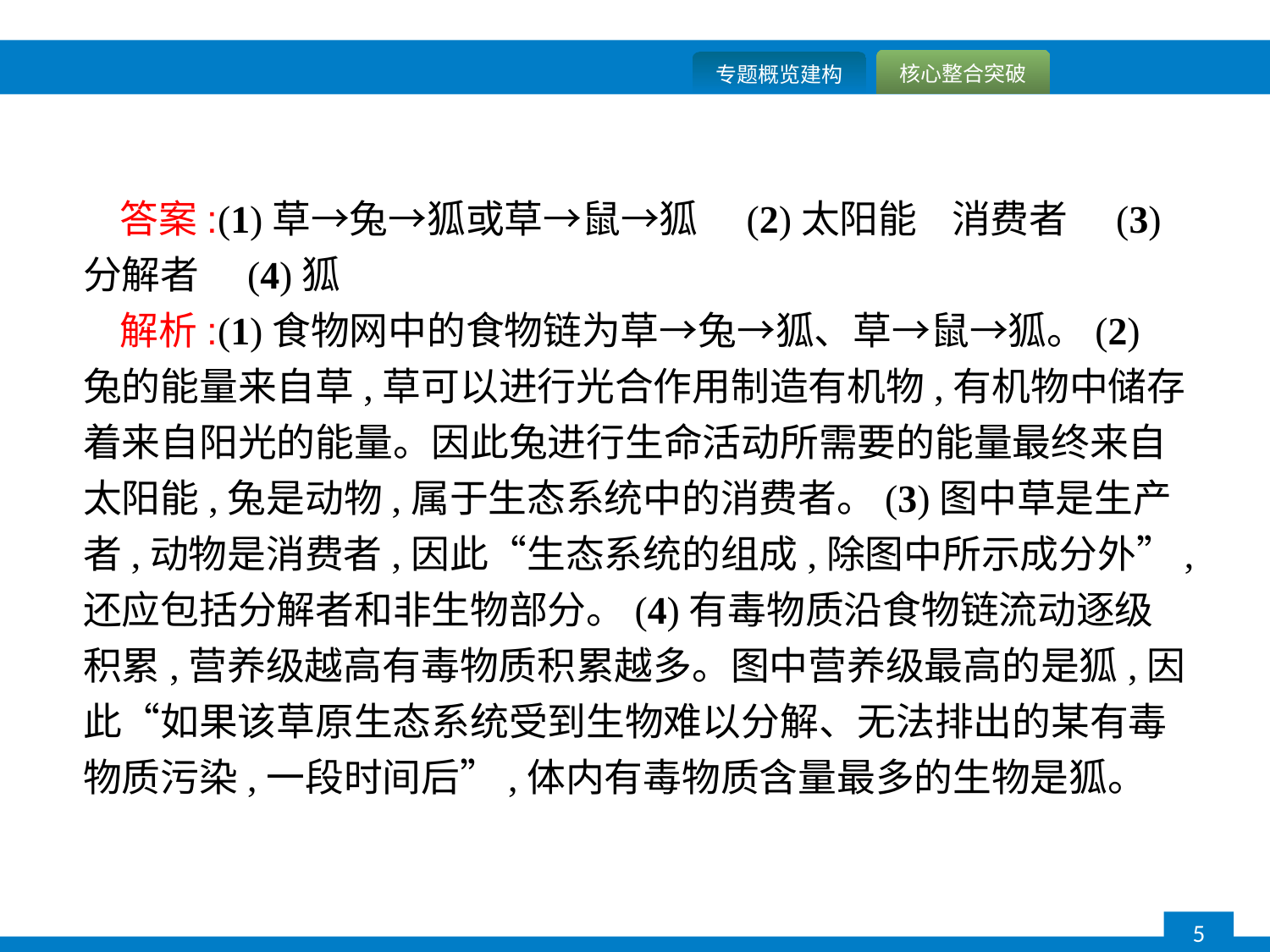

答案:(1)草→兔→狐或草→鼠→狐　(2)太阳能    消费者　(3)分解者　(4)狐
解析:(1)食物网中的食物链为草→兔→狐、草→鼠→狐。(2)兔的能量来自草,草可以进行光合作用制造有机物,有机物中储存着来自阳光的能量。因此兔进行生命活动所需要的能量最终来自太阳能,兔是动物,属于生态系统中的消费者。(3)图中草是生产者,动物是消费者,因此“生态系统的组成,除图中所示成分外”,还应包括分解者和非生物部分。(4)有毒物质沿食物链流动逐级积累,营养级越高有毒物质积累越多。图中营养级最高的是狐,因此“如果该草原生态系统受到生物难以分解、无法排出的某有毒物质污染,一段时间后”,体内有毒物质含量最多的生物是狐。